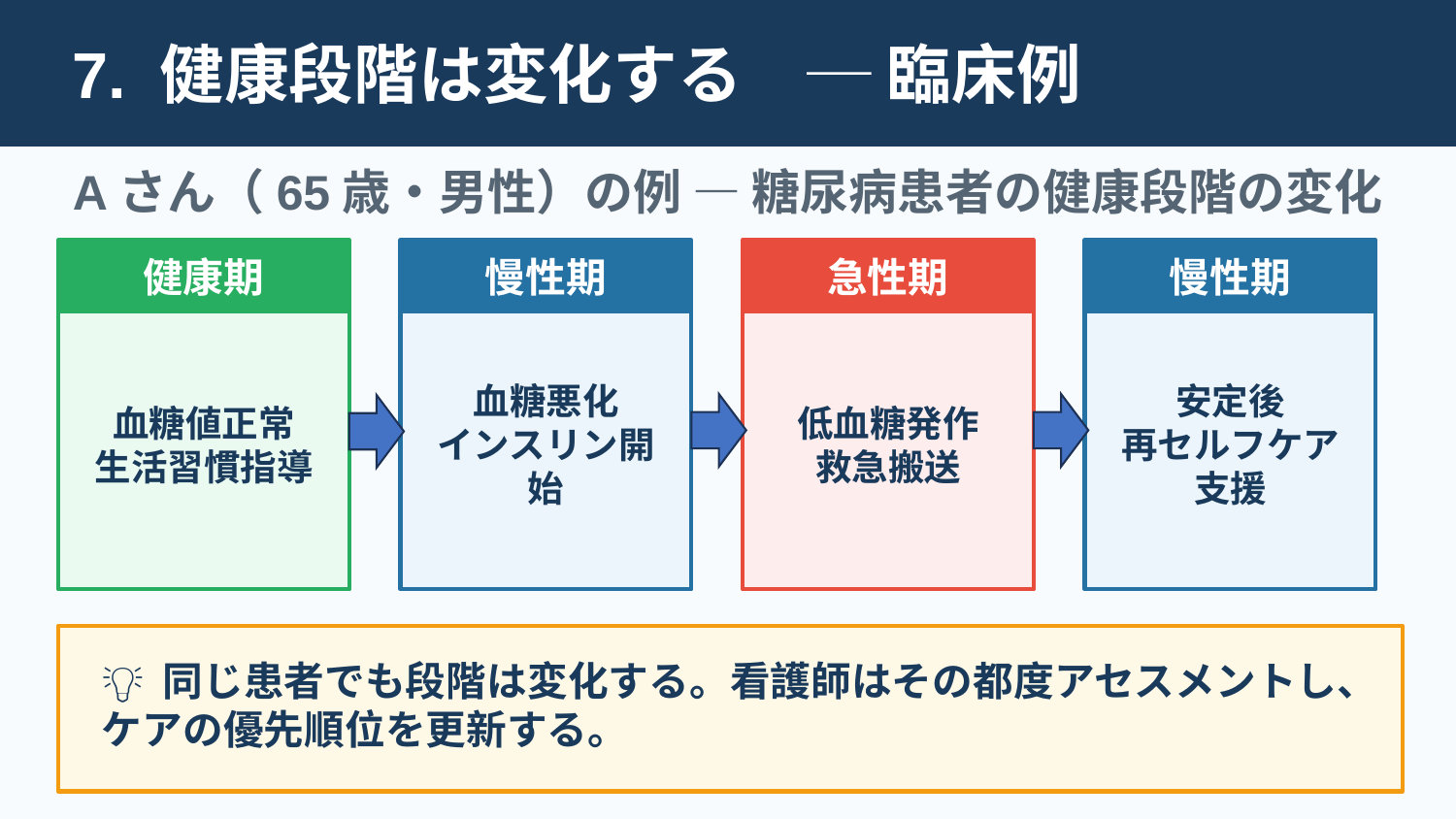

7. 健康段階は変化する　─ 臨床例
Aさん（65歳・男性）の例 — 糖尿病患者の健康段階の変化

健康期
慢性期
急性期
慢性期
血糖値正常
生活習慣指導
血糖悪化
インスリン開始
低血糖発作
救急搬送
安定後
再セルフケア支援

💡 同じ患者でも段階は変化する。看護師はその都度アセスメントし、ケアの優先順位を更新する。